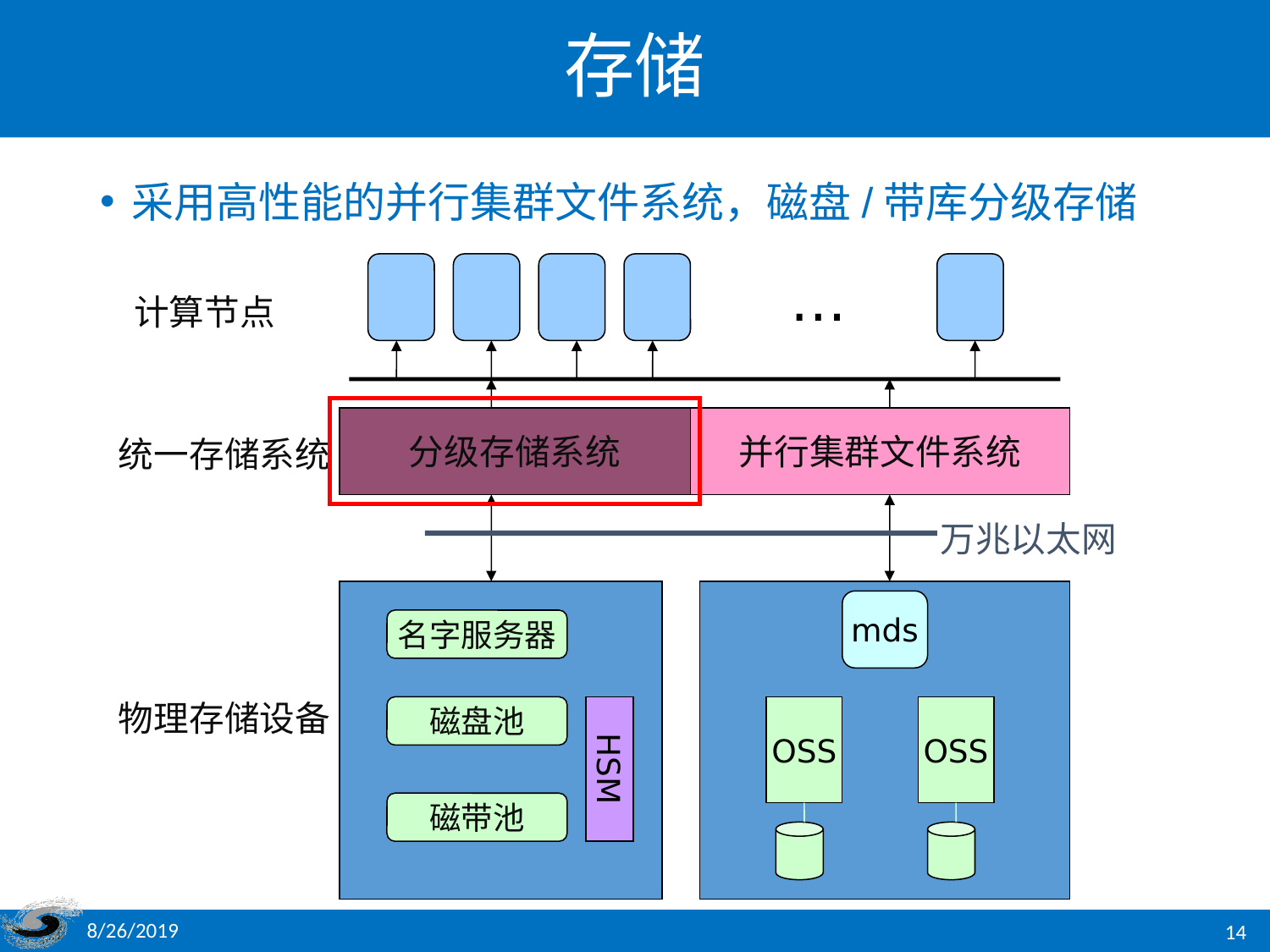

# 存储
采用高性能的并行集群文件系统，磁盘/带库分级存储

…
计算节点

分级存储系统
并行集群文件系统
统一存储系统

万兆以太网

mds
名字服务器
物理存储设备
磁盘池
HSM
OSS
OSS
磁带池

8/26/2019
14